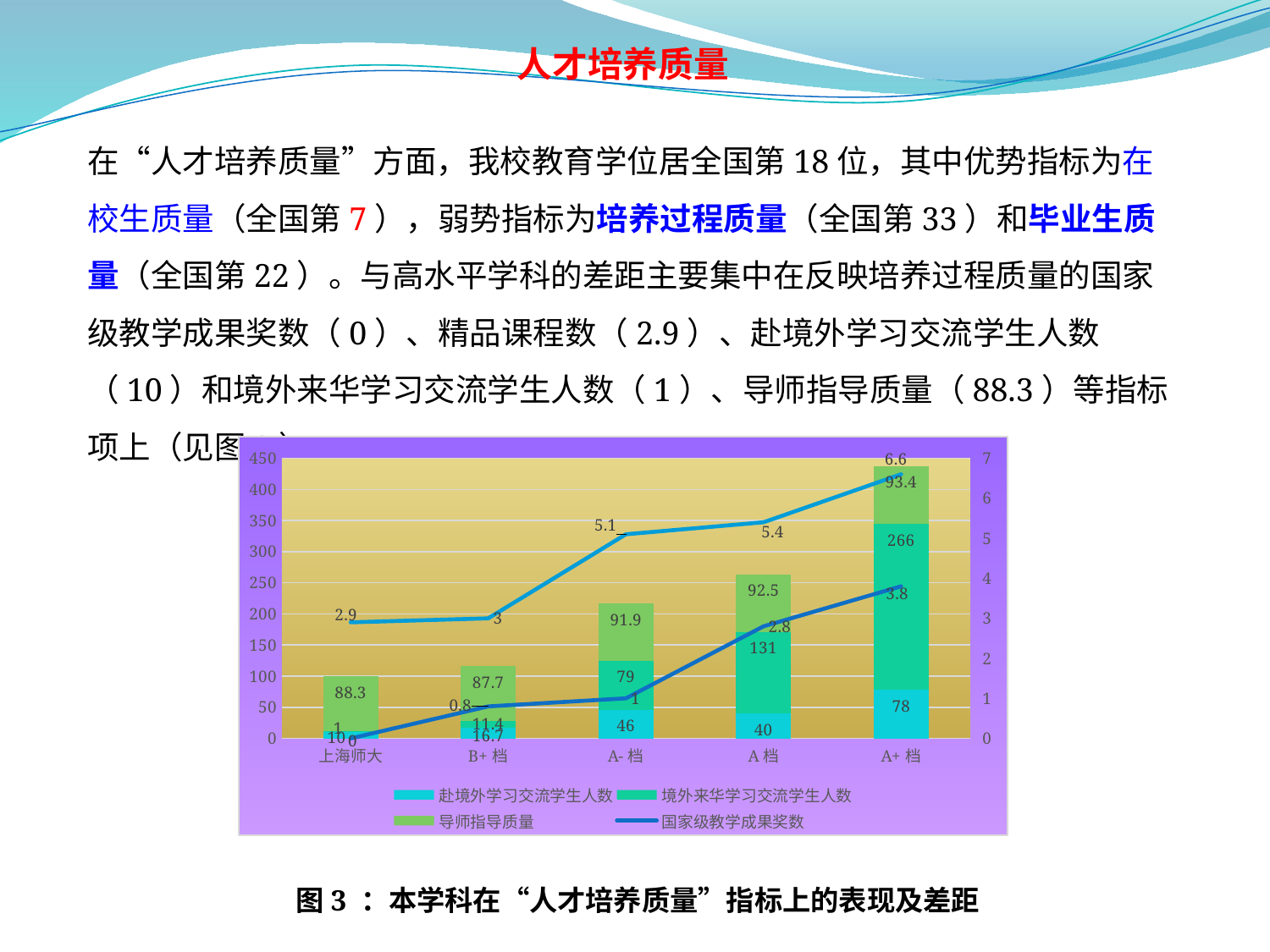

人才培养质量
在“人才培养质量”方面，我校教育学位居全国第18位，其中优势指标为在校生质量（全国第7），弱势指标为培养过程质量（全国第33）和毕业生质量（全国第22）。与高水平学科的差距主要集中在反映培养过程质量的国家级教学成果奖数（0）、精品课程数（2.9）、赴境外学习交流学生人数（10）和境外来华学习交流学生人数（1）、导师指导质量（88.3）等指标项上（见图3）。

### Chart

| Category | 赴境外学习交流学生人数 | 境外来华学习交流学生人数 | 导师指导质量 | 国家级教学成果奖数 | 精品课程数 |
|---|---|---|---|---|---|
| 上海师大 | 10.0 | 1.0 | 88.3 | 0.0 | 2.9 |
| B+档 | 16.7 | 11.4 | 87.7 | 0.8 | 3.0 |
| A-档 | 46.0 | 79.0 | 91.9 | 1.0 | 5.1 |
| A档 | 40.0 | 131.0 | 92.5 | 2.8 | 5.4 |
| A+档 | 78.0 | 266.0 | 93.4 | 3.8 | 6.6 |
图3 ：本学科在“人才培养质量”指标上的表现及差距